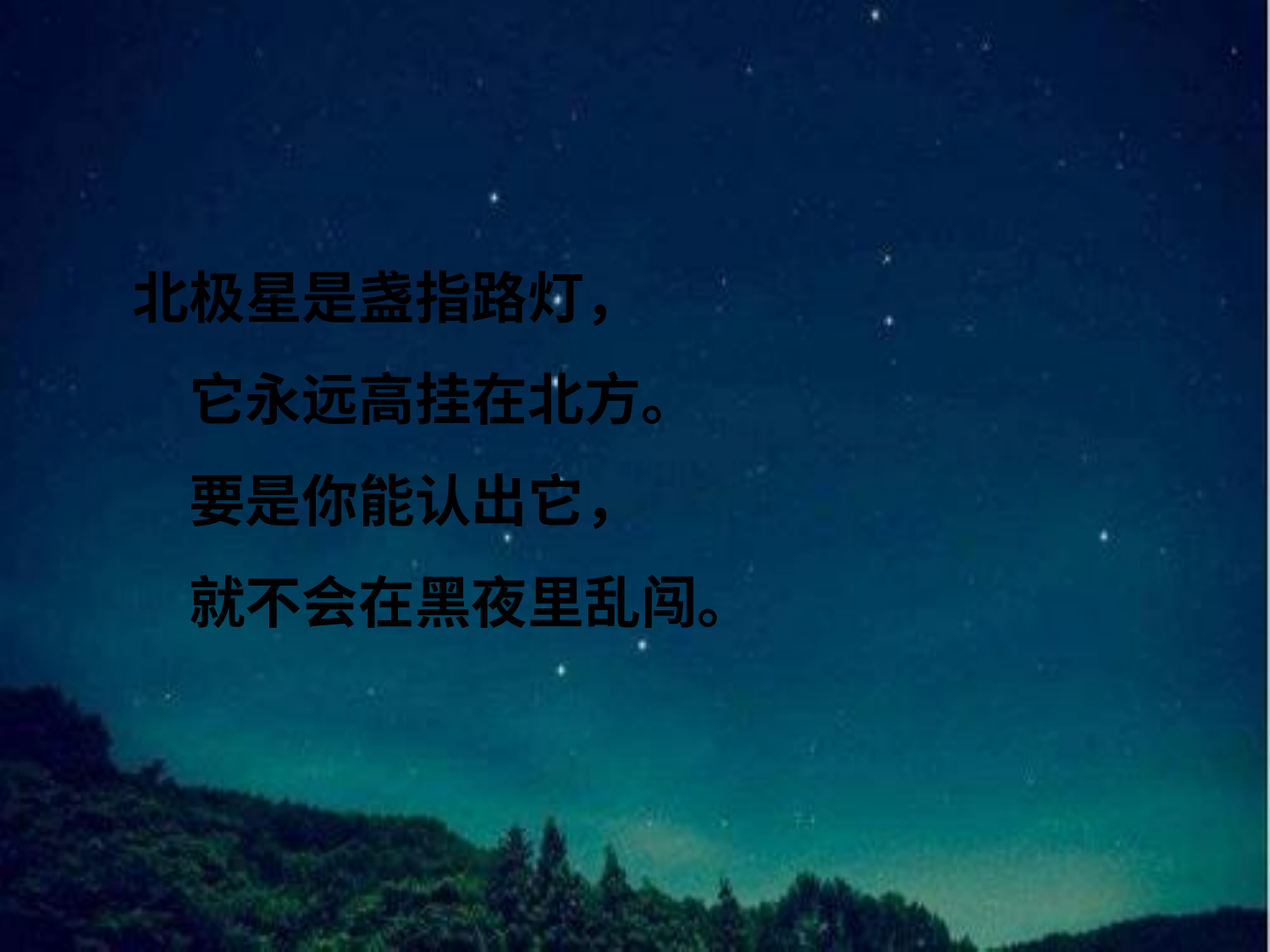

#
      北极星是盏指路灯，
　　它永远高挂在北方。
　　要是你能认出它，
　　就不会在黑夜里乱闯。